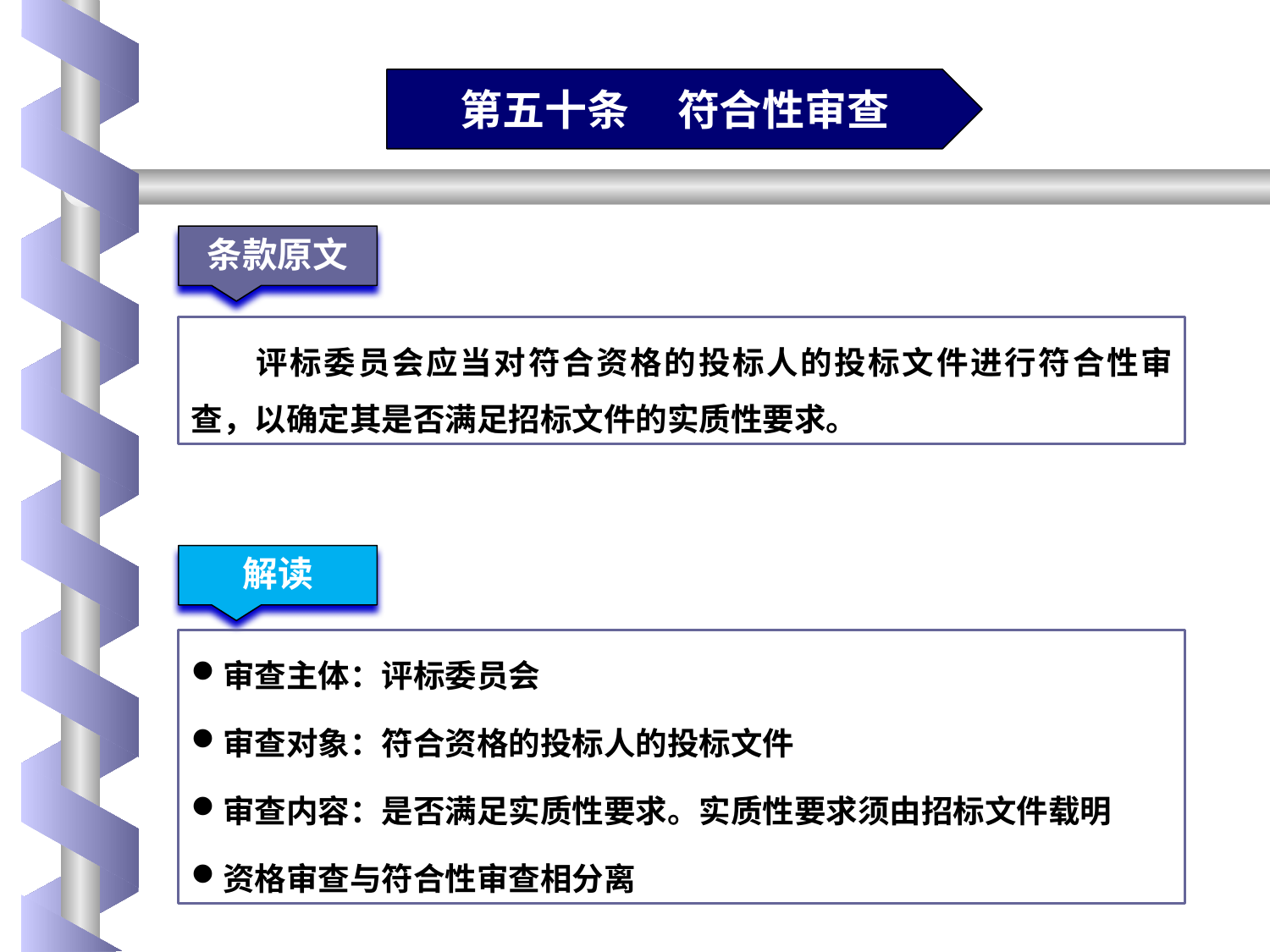

第五十条     符合性审查
条款原文
评标委员会应当对符合资格的投标人的投标文件进行符合性审查，以确定其是否满足招标文件的实质性要求。
解读
审查主体：评标委员会
审查对象：符合资格的投标人的投标文件
审查内容：是否满足实质性要求。实质性要求须由招标文件载明
资格审查与符合性审查相分离